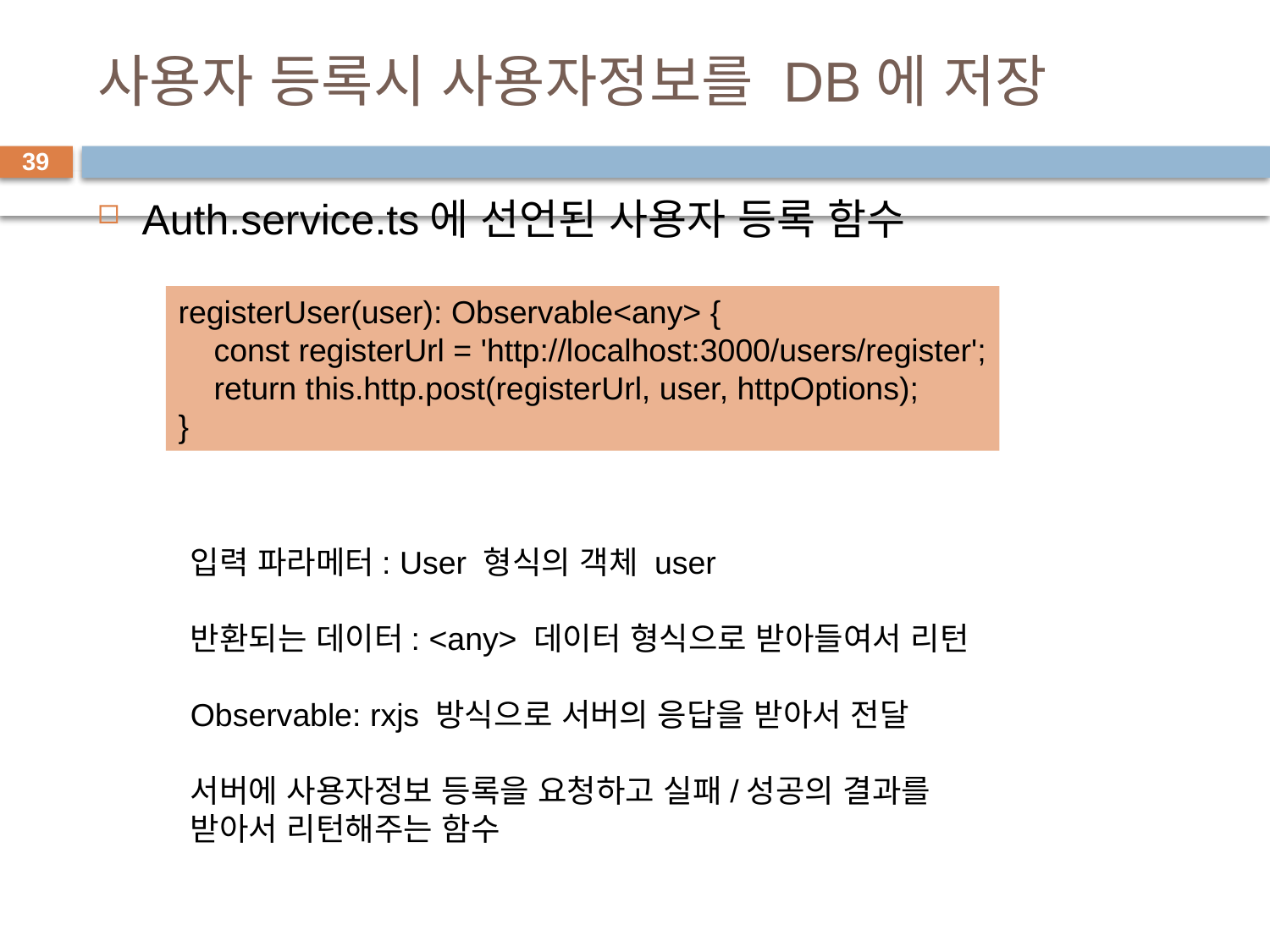

# 사용자 등록시 사용자정보를 DB에 저장
39
Auth.service.ts에 선언된 사용자 등록 함수
registerUser(user): Observable<any> {
    const registerUrl = 'http://localhost:3000/users/register';
    return this.http.post(registerUrl, user, httpOptions);
}
입력 파라메터: User 형식의 객체 user

반환되는 데이터: <any> 데이터 형식으로 받아들여서 리턴

Observable: rxjs 방식으로 서버의 응답을 받아서 전달

서버에 사용자정보 등록을 요청하고 실패/성공의 결과를
받아서 리턴해주는 함수